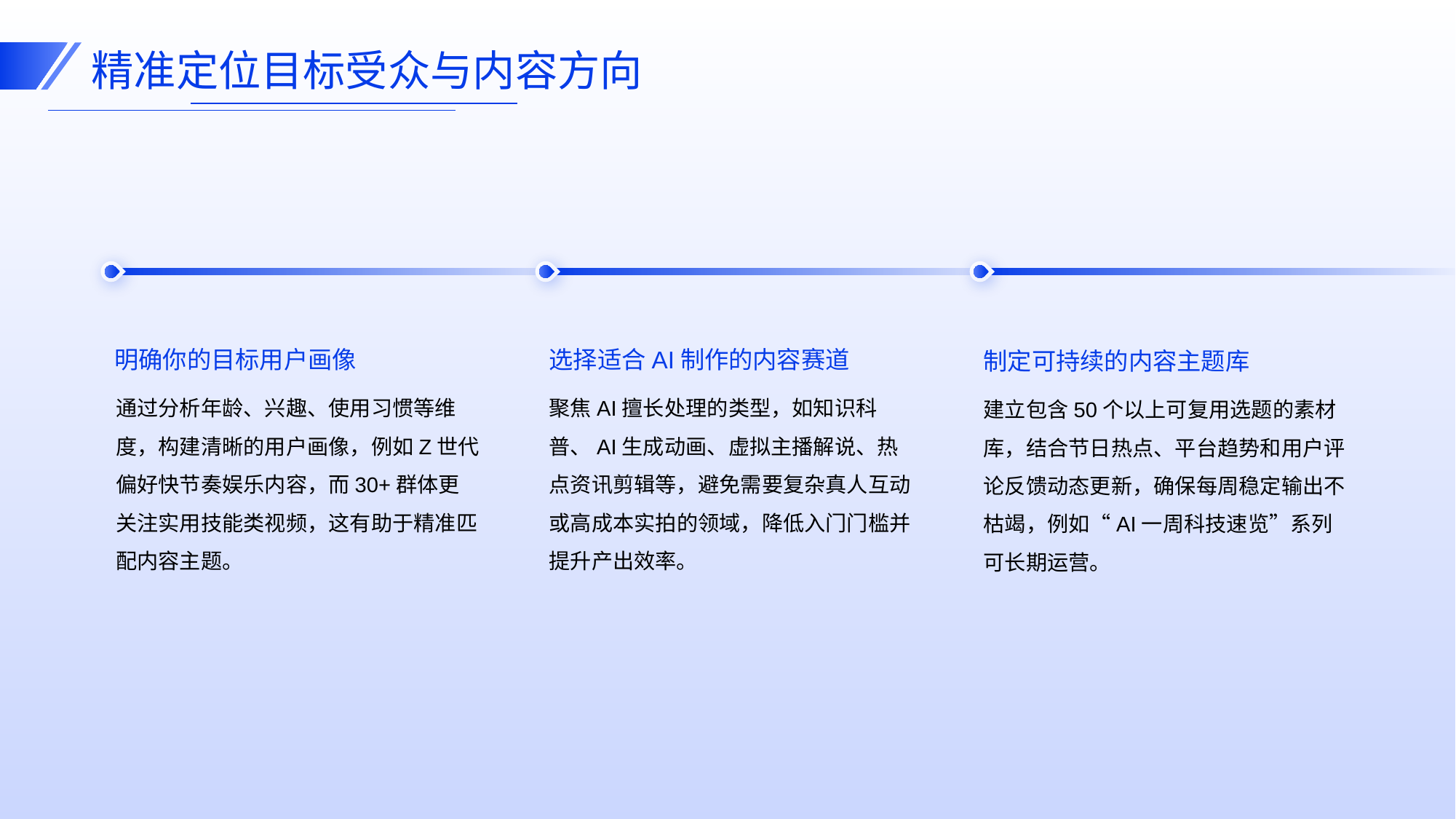

精准定位目标受众与内容方向

明确你的目标用户画像
选择适合AI制作的内容赛道
制定可持续的内容主题库
通过分析年龄、兴趣、使用习惯等维度，构建清晰的用户画像，例如Z世代偏好快节奏娱乐内容，而30+群体更关注实用技能类视频，这有助于精准匹配内容主题。
聚焦AI擅长处理的类型，如知识科普、AI生成动画、虚拟主播解说、热点资讯剪辑等，避免需要复杂真人互动或高成本实拍的领域，降低入门门槛并提升产出效率。
建立包含50个以上可复用选题的素材库，结合节日热点、平台趋势和用户评论反馈动态更新，确保每周稳定输出不枯竭，例如“AI一周科技速览”系列可长期运营。